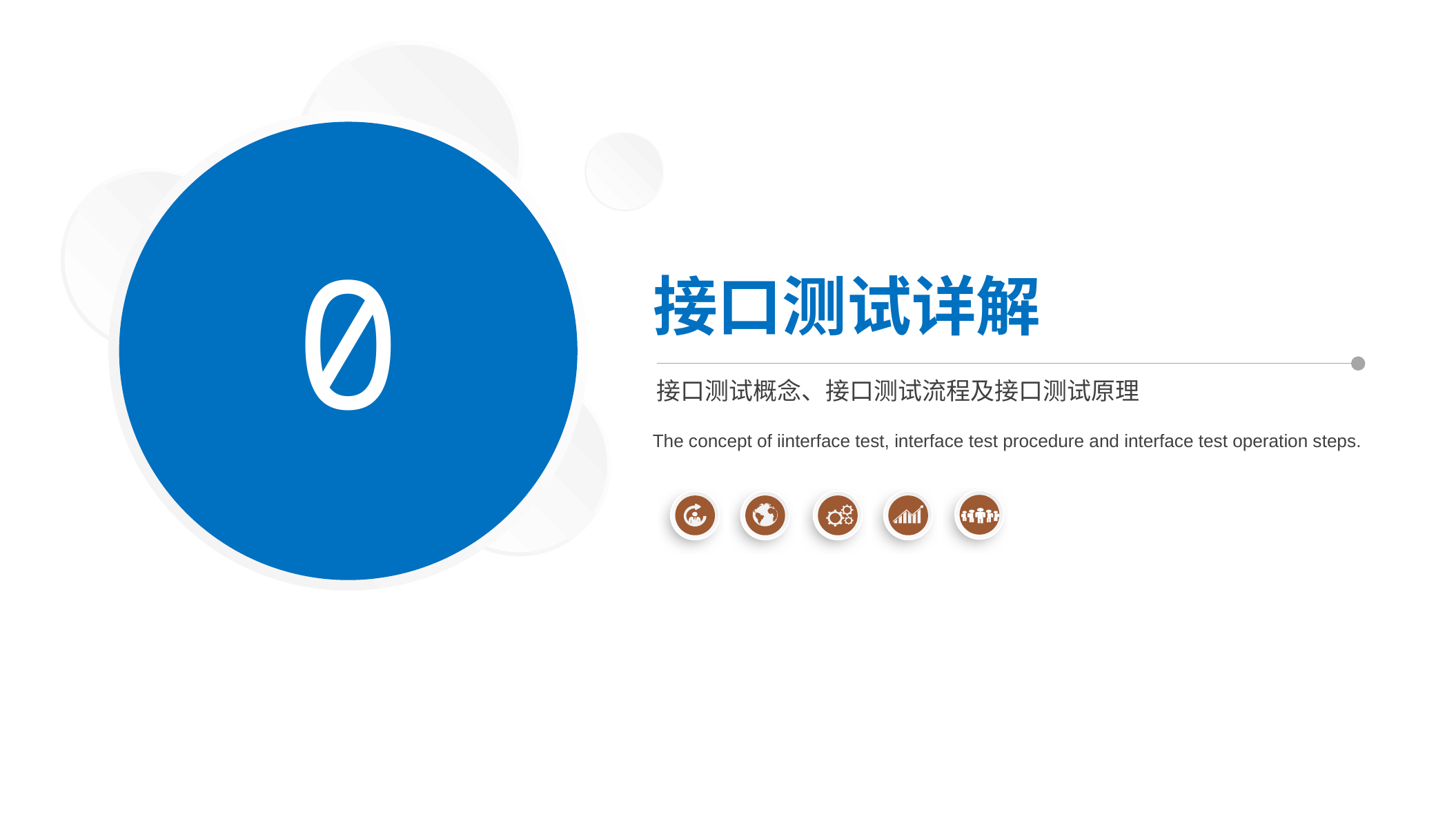

0
接口测试详解
接口测试概念、接口测试流程及接口测试原理

The concept of iinterface test, interface test procedure and interface test operation steps.